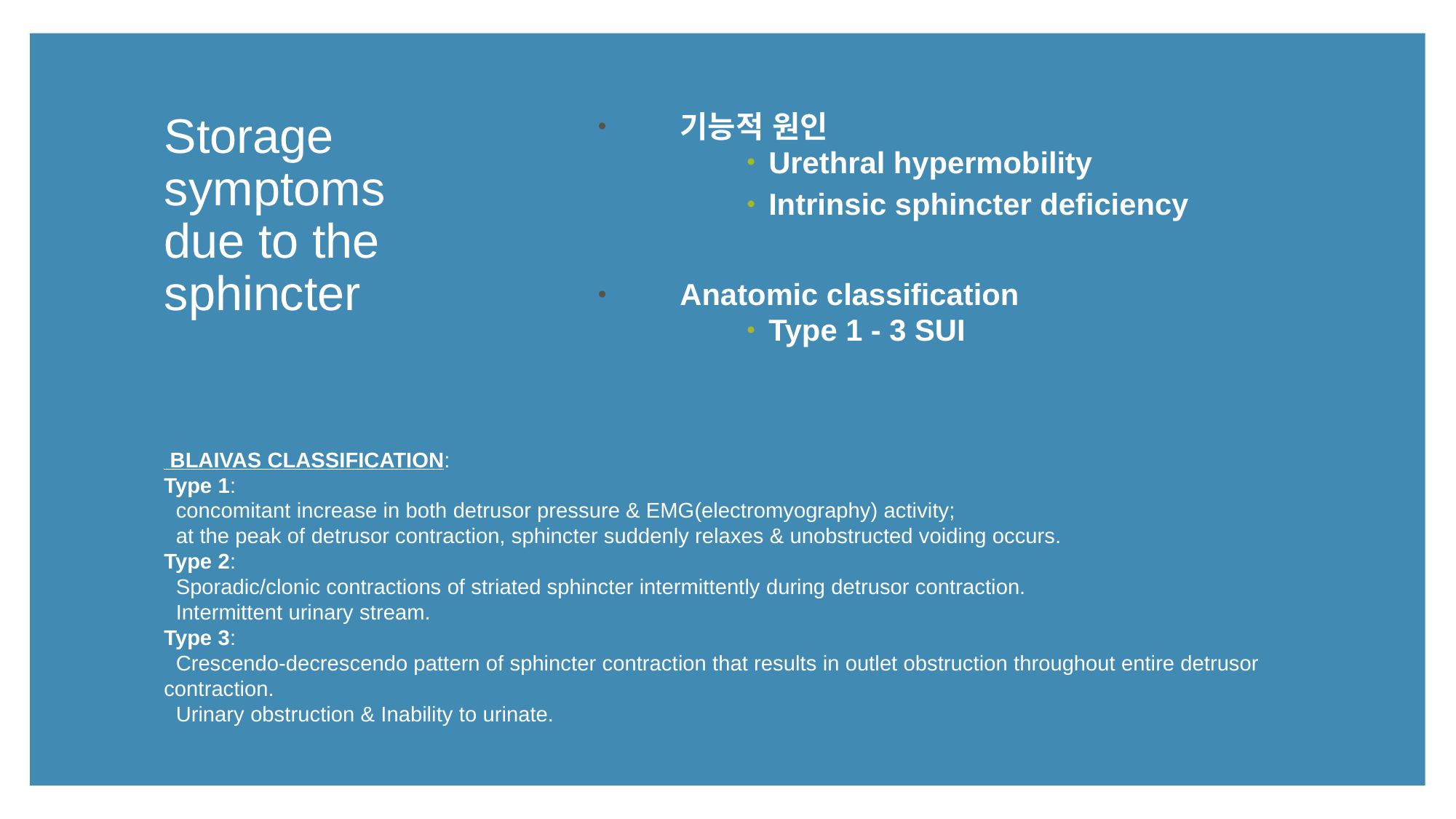

# Storage symptoms due to the sphincter
기능적 원인
Urethral hypermobility
Intrinsic sphincter deficiency
Anatomic classification
Type 1 - 3 SUI

 BLAIVAS CLASSIFICATION:
Type 1:
  concomitant increase in both detrusor pressure & EMG(electromyography) activity;
  at the peak of detrusor contraction, sphincter suddenly relaxes & unobstructed voiding occurs.
Type 2:
  Sporadic/clonic contractions of striated sphincter intermittently during detrusor contraction.
  Intermittent urinary stream.
Type 3:
  Crescendo-decrescendo pattern of sphincter contraction that results in outlet obstruction throughout entire detrusor contraction.
  Urinary obstruction & Inability to urinate.